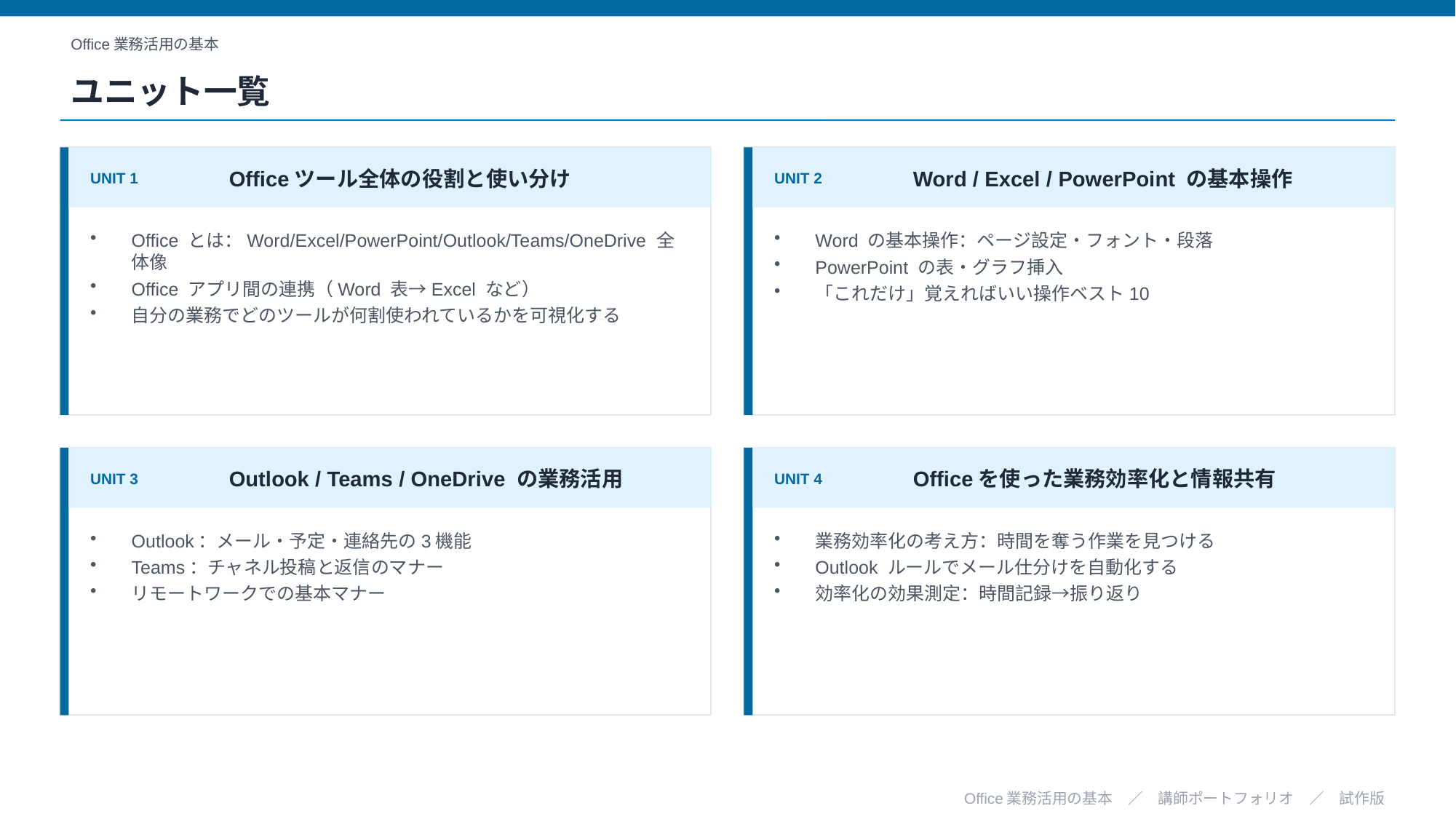

Office業務活用の基本
ユニット一覧

UNIT 1
Officeツール全体の役割と使い分け
UNIT 2
Word / Excel / PowerPoint の基本操作
Office とは：Word/Excel/PowerPoint/Outlook/Teams/OneDrive 全体像
Office アプリ間の連携（Word 表→Excel など）
自分の業務でどのツールが何割使われているかを可視化する
Word の基本操作：ページ設定・フォント・段落
PowerPoint の表・グラフ挿入
「これだけ」覚えればいい操作ベスト10

UNIT 3
Outlook / Teams / OneDrive の業務活用
UNIT 4
Officeを使った業務効率化と情報共有
Outlook：メール・予定・連絡先の3機能
Teams：チャネル投稿と返信のマナー
リモートワークでの基本マナー
業務効率化の考え方：時間を奪う作業を見つける
Outlook ルールでメール仕分けを自動化する
効率化の効果測定：時間記録→振り返り
Office業務活用の基本　／　講師ポートフォリオ　／　試作版